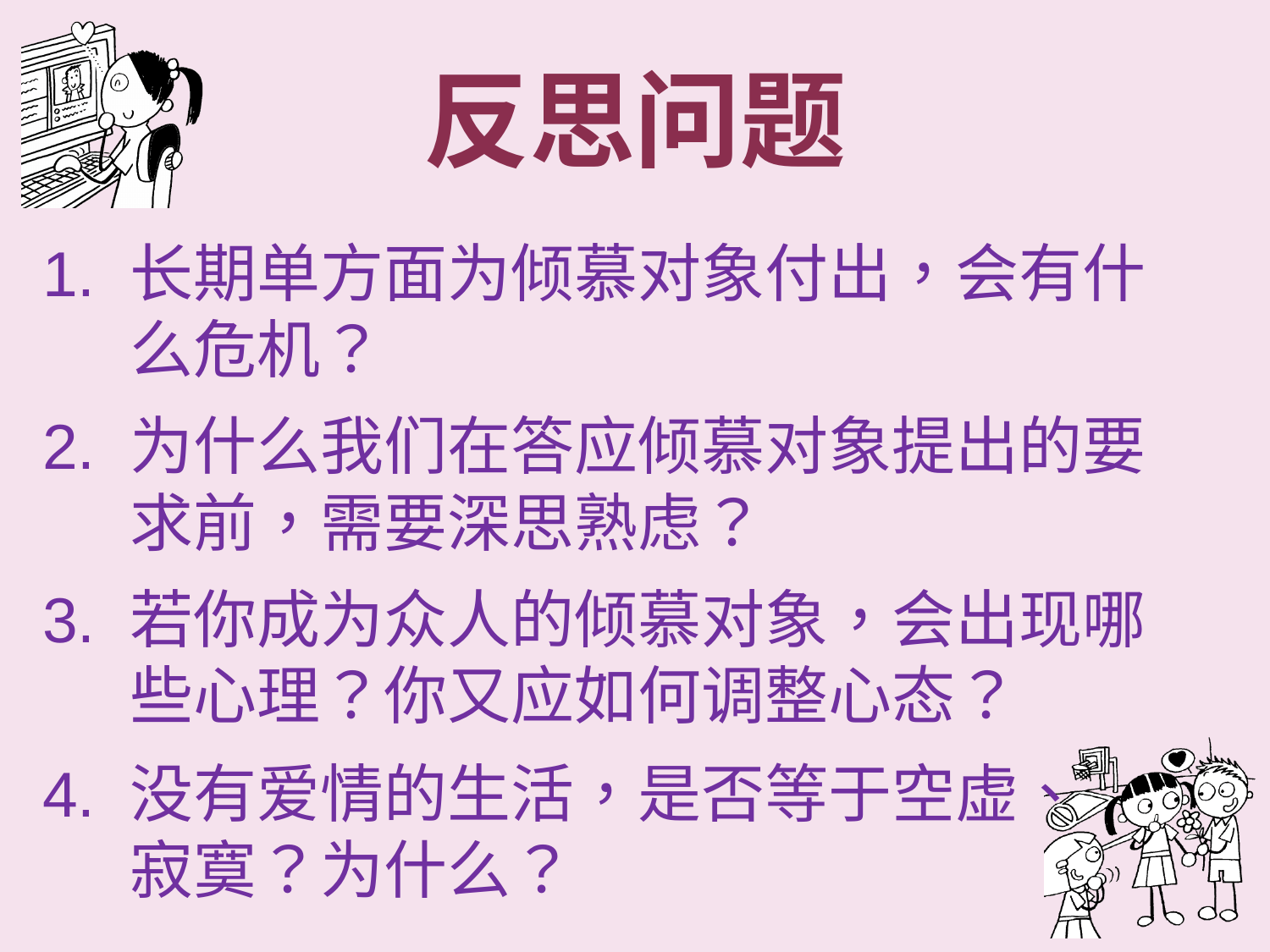

反思问题
长期单方面为倾慕对象付出，会有什么危机？
为什么我们在答应倾慕对象提出的要求前，需要深思熟虑？
若你成为众人的倾慕对象，会出现哪些心理？你又应如何调整心态？
没有爱情的生活，是否等于空虚、
寂寞？为什么？